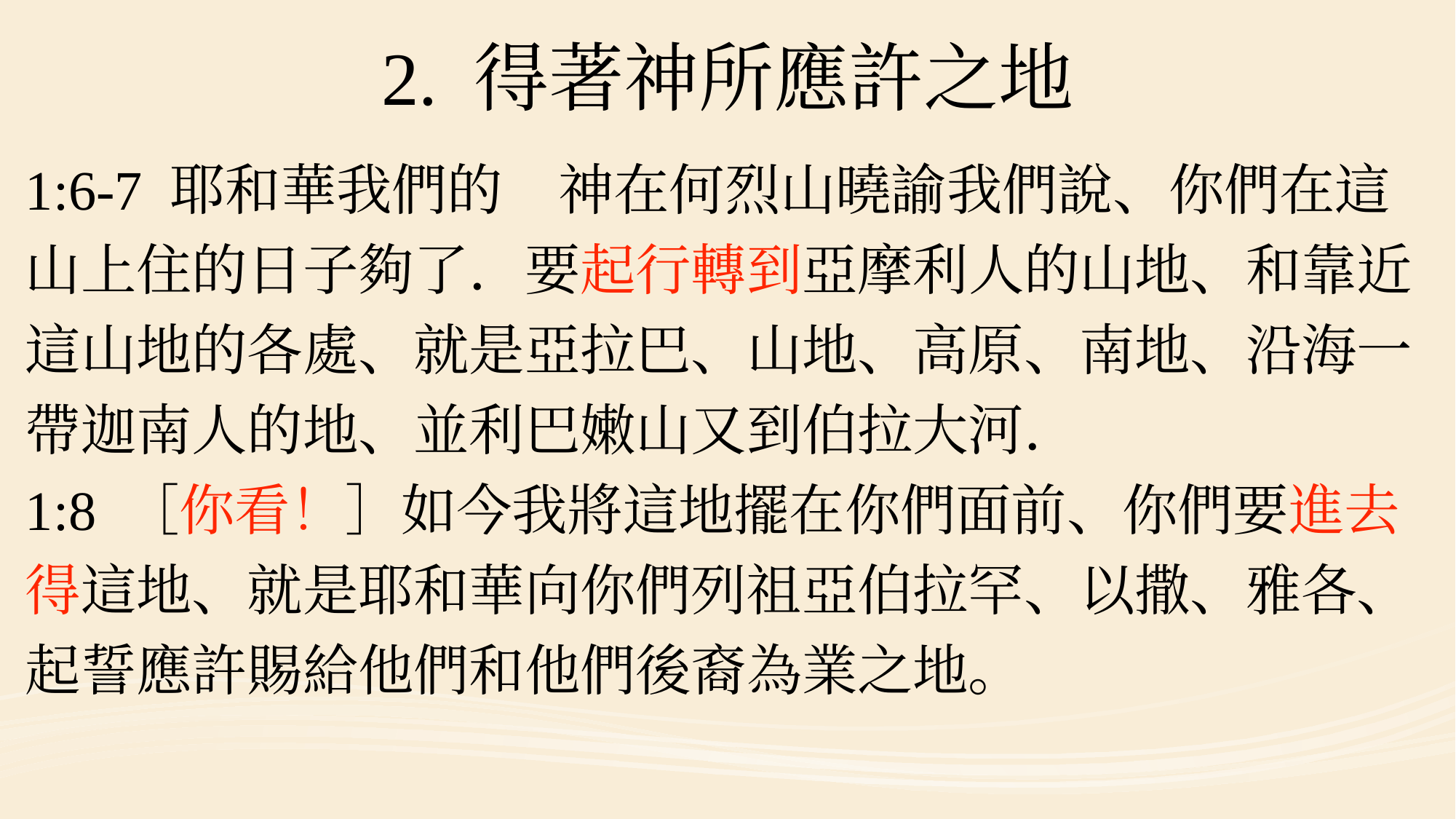

#
2. 得著神所應許之地

1:6-7 耶和華我們的　神在何烈山曉諭我們說、你們在這山上住的日子夠了．要起行轉到亞摩利人的山地、和靠近這山地的各處、就是亞拉巴、山地、高原、南地、沿海一帶迦南人的地、並利巴嫩山又到伯拉大河．
1:8 ［你看！］如今我將這地擺在你們面前、你們要進去得這地、就是耶和華向你們列祖亞伯拉罕、以撒、雅各、起誓應許賜給他們和他們後裔為業之地。
11